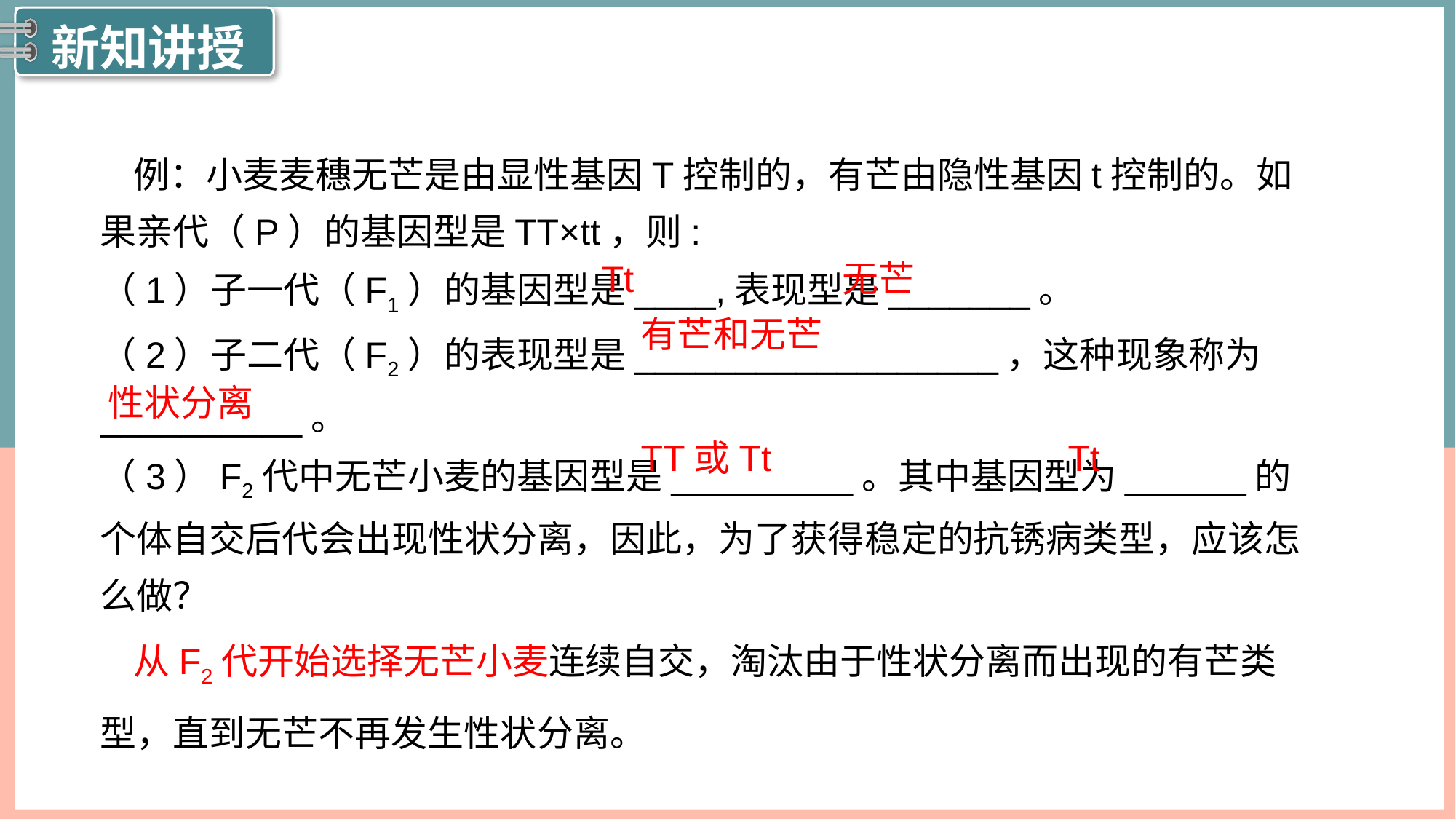

例：小麦麦穗无芒是由显性基因T控制的，有芒由隐性基因t控制的。如果亲代（P）的基因型是TT×tt，则:
（1）子一代（F1）的基因型是____,表现型是_______。
（2）子二代（F2）的表现型是__________________，这种现象称为__________。
（3）F2代中无芒小麦的基因型是_________。其中基因型为______的个体自交后代会出现性状分离，因此，为了获得稳定的抗锈病类型，应该怎么做？
Tt
无芒
有芒和无芒
性状分离
TT或Tt
Tt
   从F2代开始选择无芒小麦连续自交，淘汰由于性状分离而出现的有芒类型，直到无芒不再发生性状分离。